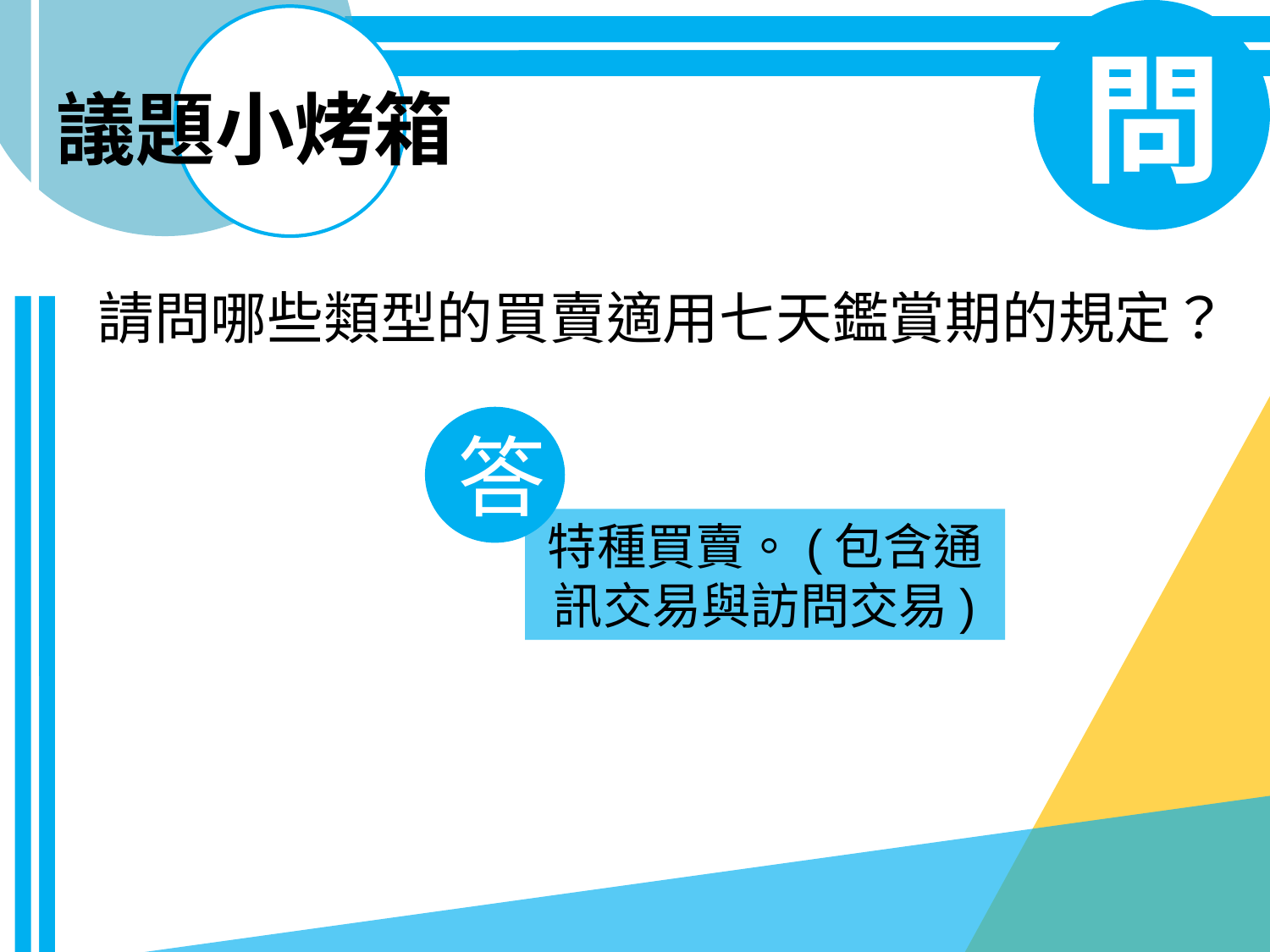

# 議題小烤箱
請問哪些類型的買賣適用七天鑑賞期的規定？
答
特種買賣。(包含通訊交易與訪問交易)